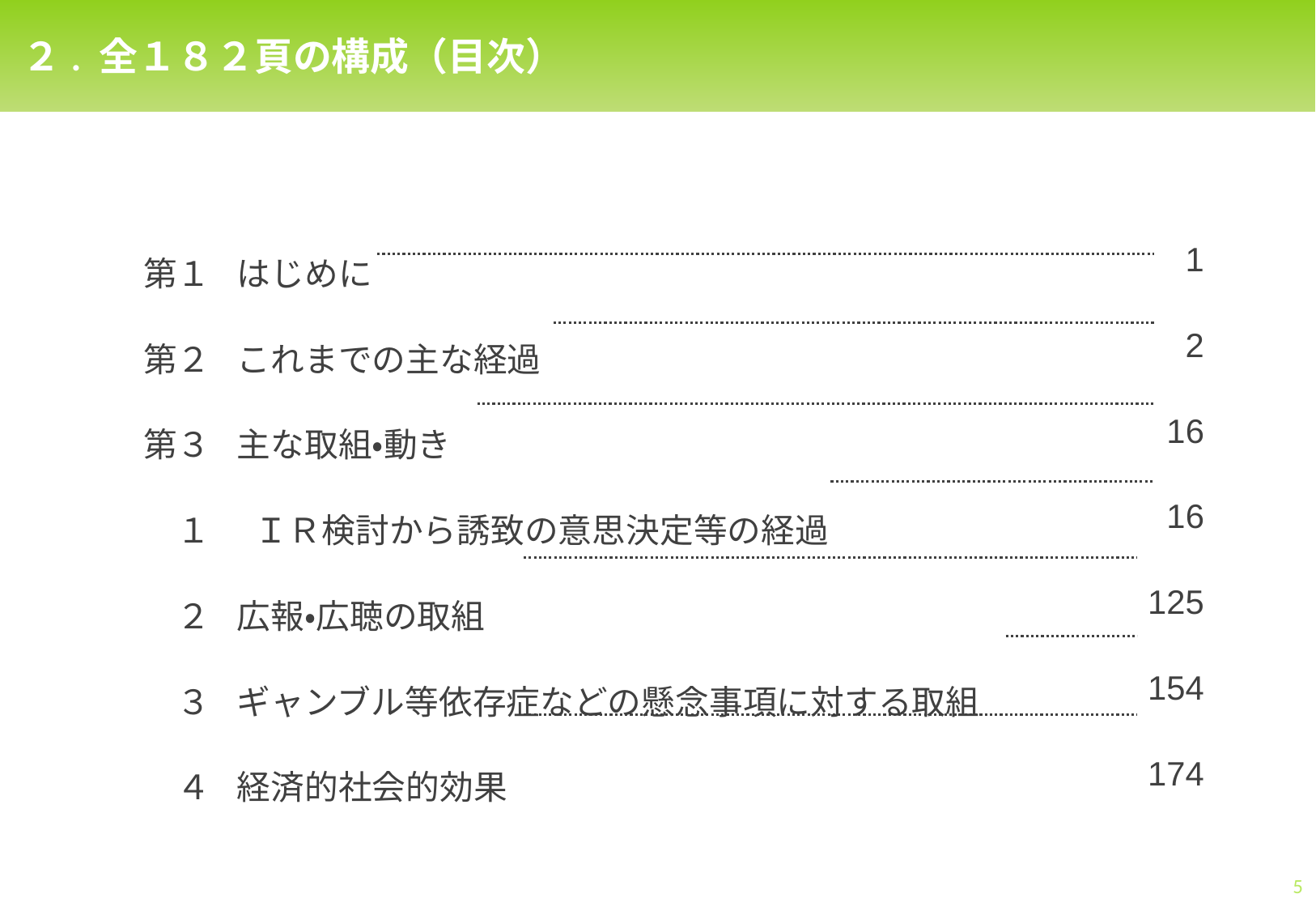

２. 全１８２頁の構成（目次）
| 第１ | はじめに | 1 |
| --- | --- | --- |
| 第２ | これまでの主な経過 | 2 |
| 第３ | 主な取組・動き | 16 |
| １ | ＩＲ検討から誘致の意思決定等の経過 | 16 |
| ２ | 広報・広聴の取組 | 125 |
| ３ | ギャンブル等依存症などの懸念事項に対する取組 | 154 |
| ４ | 経済的社会的効果 | 174 |
5